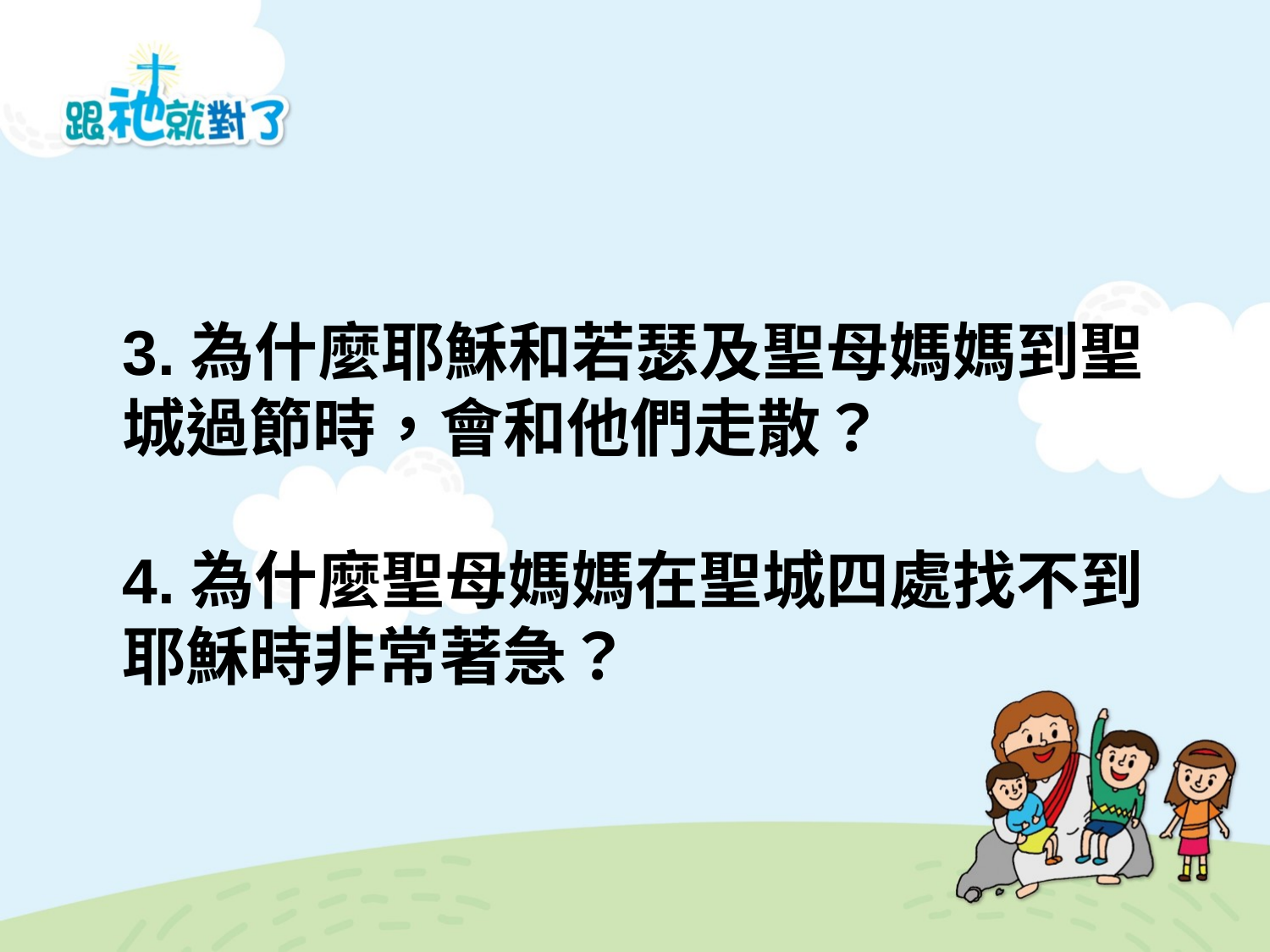

3.為什麼耶穌和若瑟及聖母媽媽到聖城過節時，會和他們走散？

4.為什麼聖母媽媽在聖城四處找不到耶穌時非常著急？